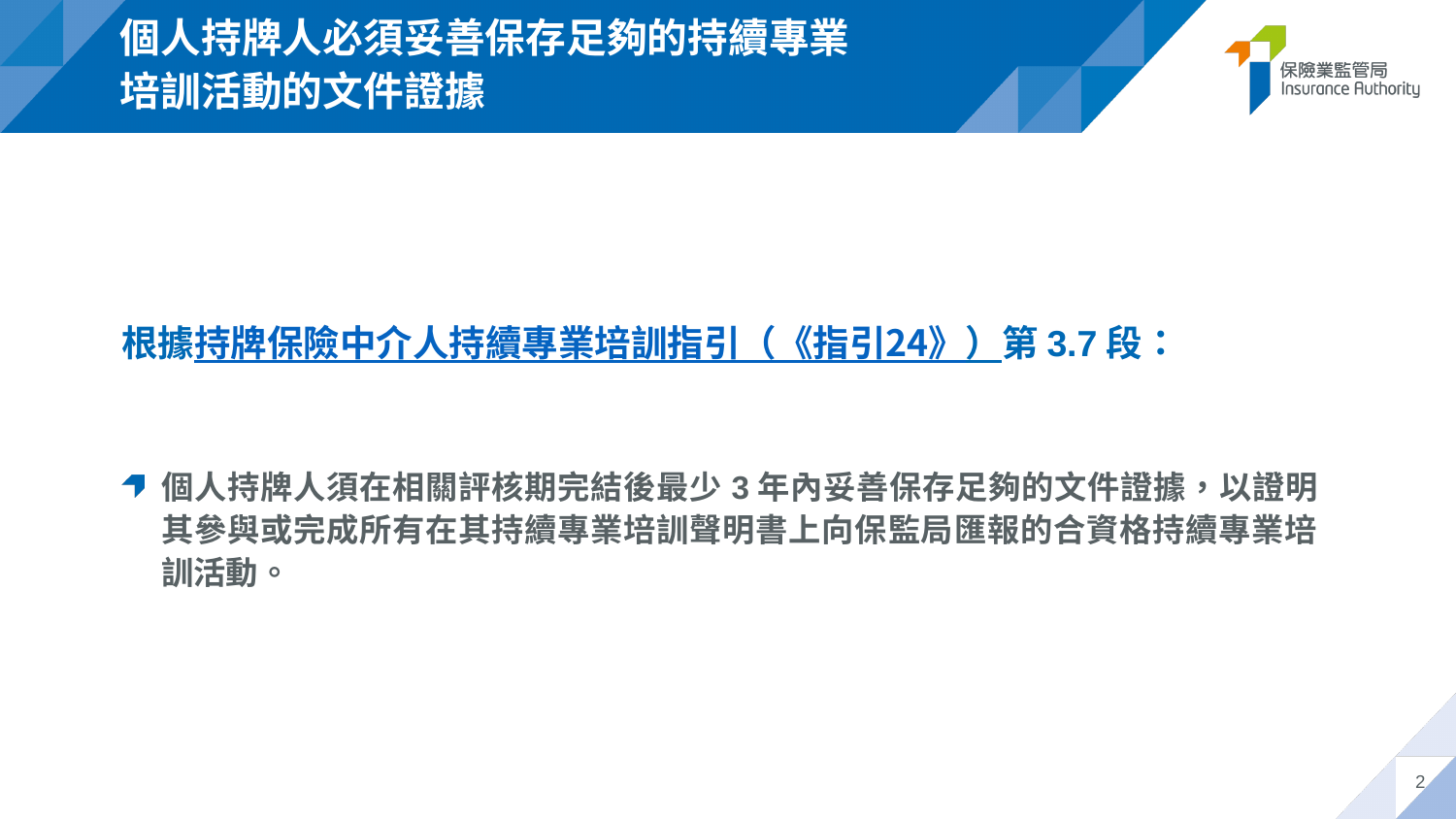

個人持牌人必須妥善保存足夠的持續專業培訓活動的文件證據
根據持牌保險中介人持續專業培訓指引（《指引24》）第3.7段：

個人持牌人須在相關評核期完結後最少3年內妥善保存足夠的文件證據，以證明其參與或完成所有在其持續專業培訓聲明書上向保監局匯報的合資格持續專業培訓活動。
2